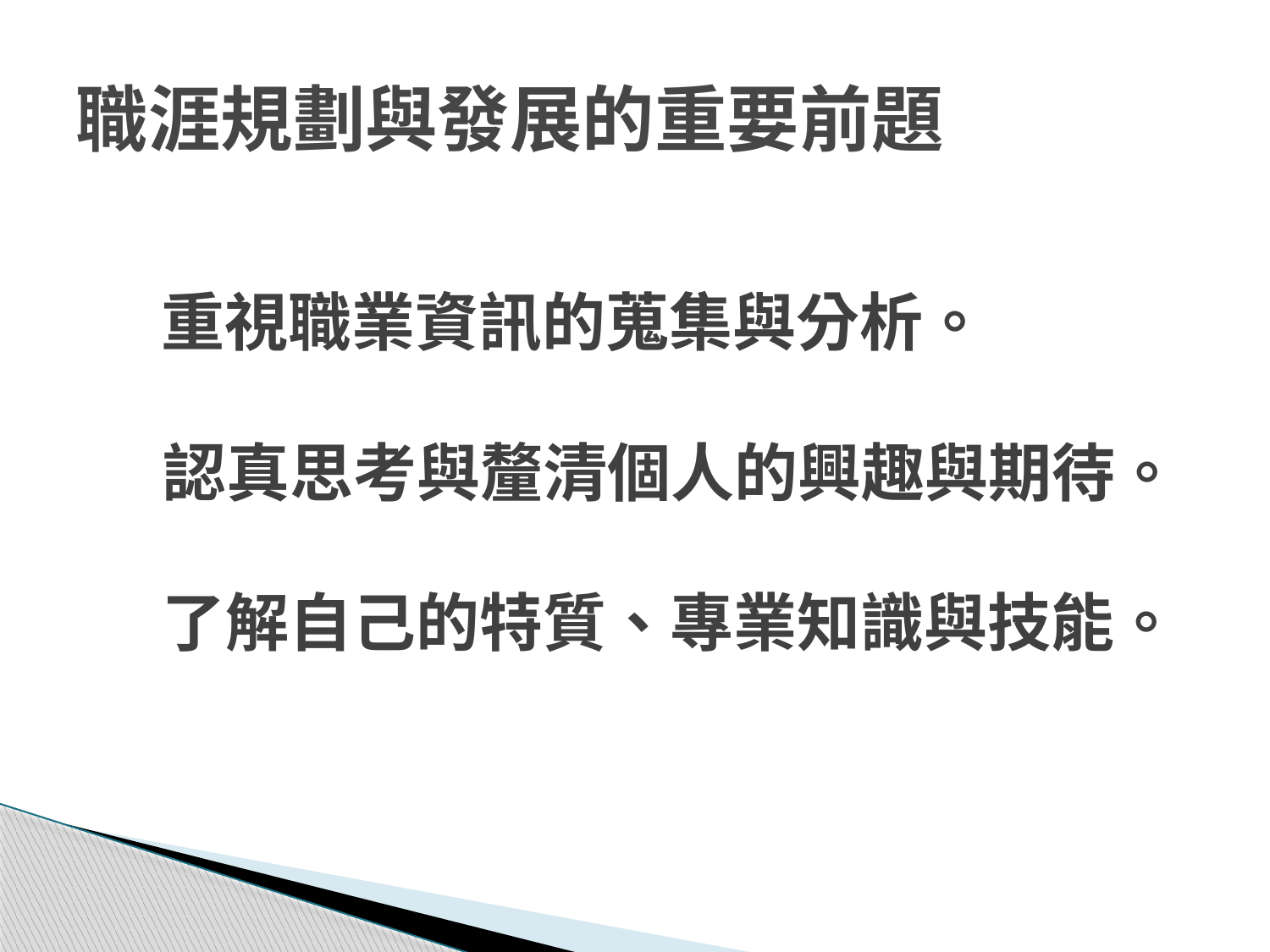

# 職涯規劃與發展的重要前題
重視職業資訊的蒐集與分析。
認真思考與釐清個人的興趣與期待。
了解自己的特質、專業知識與技能。